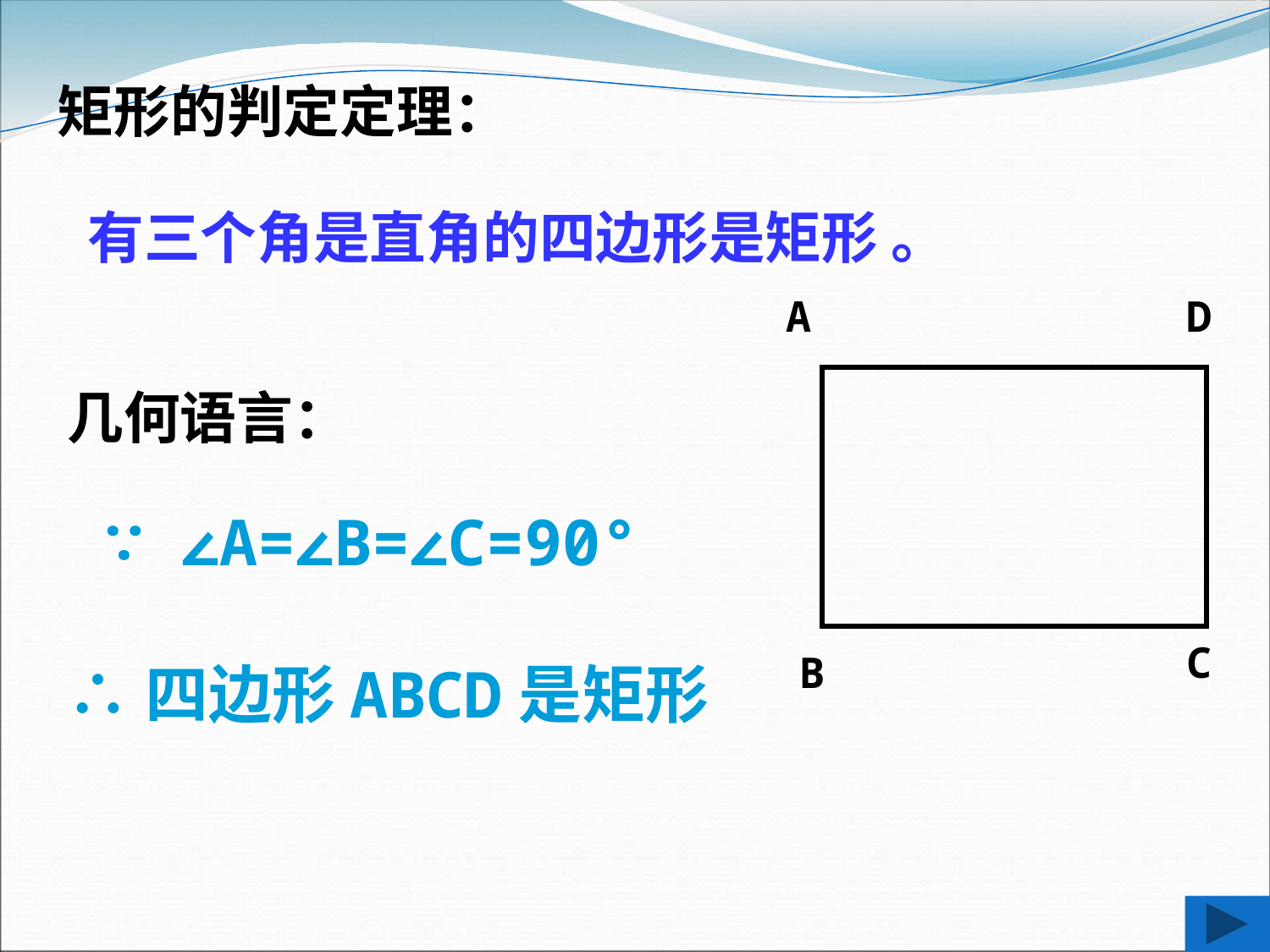

矩形的判定定理：
有三个角是直角的四边形是矩形 。
A
D

C
B
几何语言：
  ∵ ∠A=∠B=∠C=90°

  ∴四边形ABCD是矩形